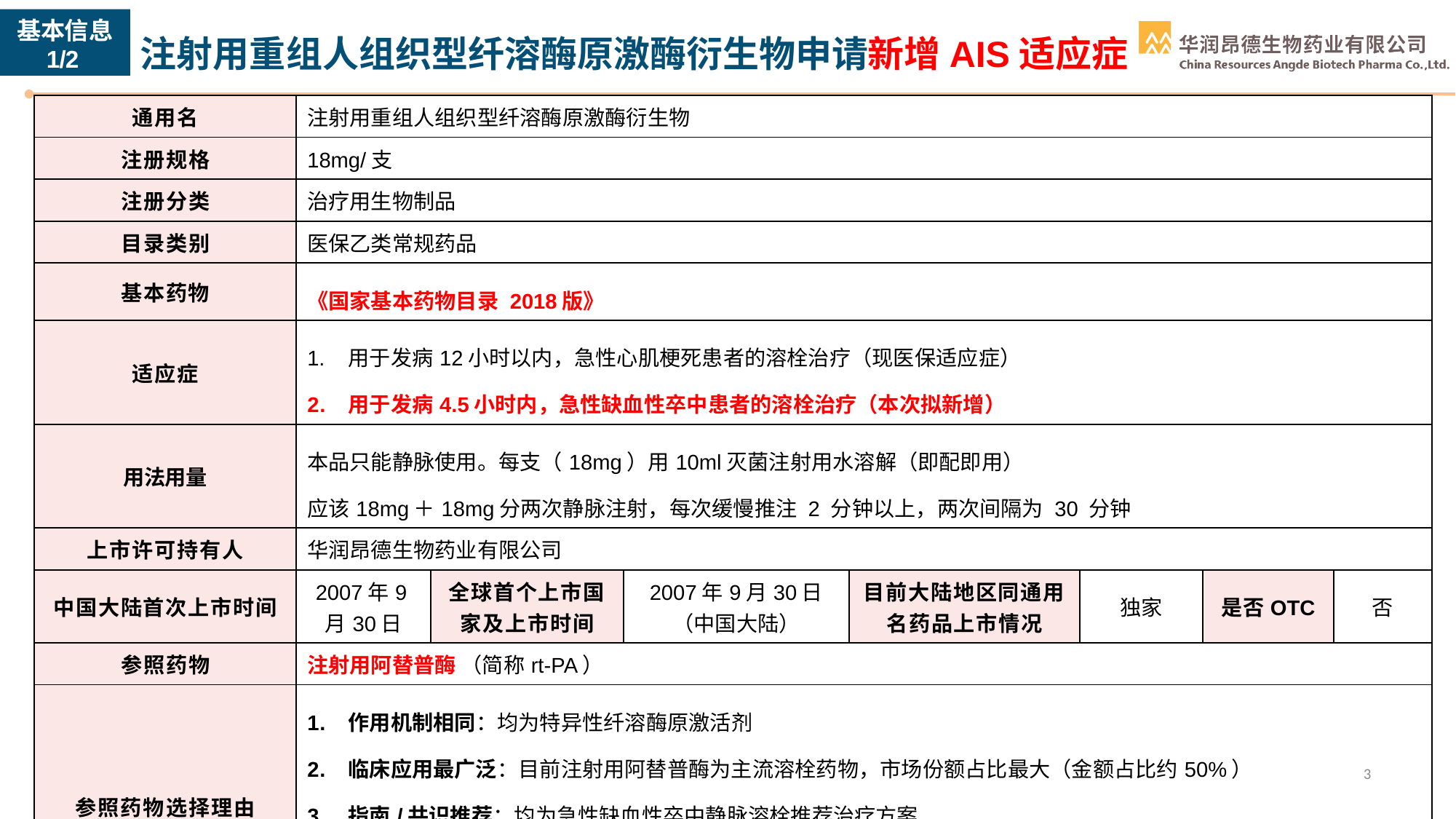

基本信息   1/2
# 注射用重组人组织型纤溶酶原激酶衍生物申请新增AIS适应症
| 通用名 | 注射用重组人组织型纤溶酶原激酶衍生物 |  |  |  |  |  |  |
| --- | --- | --- | --- | --- | --- | --- | --- |
| 注册规格 | 18mg/支 |  |  |  |  |  |  |
| 注册分类 | 治疗用生物制品 |  |  |  |  |  |  |
| 目录类别 | 医保乙类常规药品 |  |  |  |  |  |  |
| 基本药物 | 《国家基本药物目录 2018版》 |  |  |  |  |  |  |
| 适应症 | 用于发病12小时以内，急性心肌梗死患者的溶栓治疗（现医保适应症） 用于发病4.5小时内，急性缺血性卒中患者的溶栓治疗（本次拟新增） |  |  |  |  |  |  |
| 用法用量 | 本品只能静脉使用。每支（18mg）用10ml灭菌注射用水溶解（即配即用） 应该18mg＋18mg分两次静脉注射，每次缓慢推注 2 分钟以上，两次间隔为 30 分钟 |  |  |  |  |  |  |
| 上市许可持有人 | 华润昂德生物药业有限公司 |  |  |  |  |  |  |
| 中国大陆首次上市时间 | 2007年9月30日 | 全球首个上市国家及上市时间 | 2007年9月30日 （中国大陆） | 目前大陆地区同通用名药品上市情况 | 独家 | 是否OTC | 否 |
| 参照药物 | 注射用阿替普酶 （简称rt-PA） |  |  |  |  |  |  |
| 参照药物选择理由 | 作用机制相同：均为特异性纤溶酶原激活剂 临床应用最广泛：目前注射用阿替普酶为主流溶栓药物，市场份额占比最大（金额占比约50%） 指南/共识推荐：均为急性缺血性卒中静脉溶栓推荐治疗方案 适应症重合度最高：均获批急性心肌梗死（均纳入医保）、急性缺血性卒中适应症（阿替普酶纳入医保，注射用重组人组织型纤溶酶原激酶衍生物申请纳入医保），且AIS适应症Ⅲ期临床以阿替普酶为对照组进行研究 |  |  |  |  |  |  |